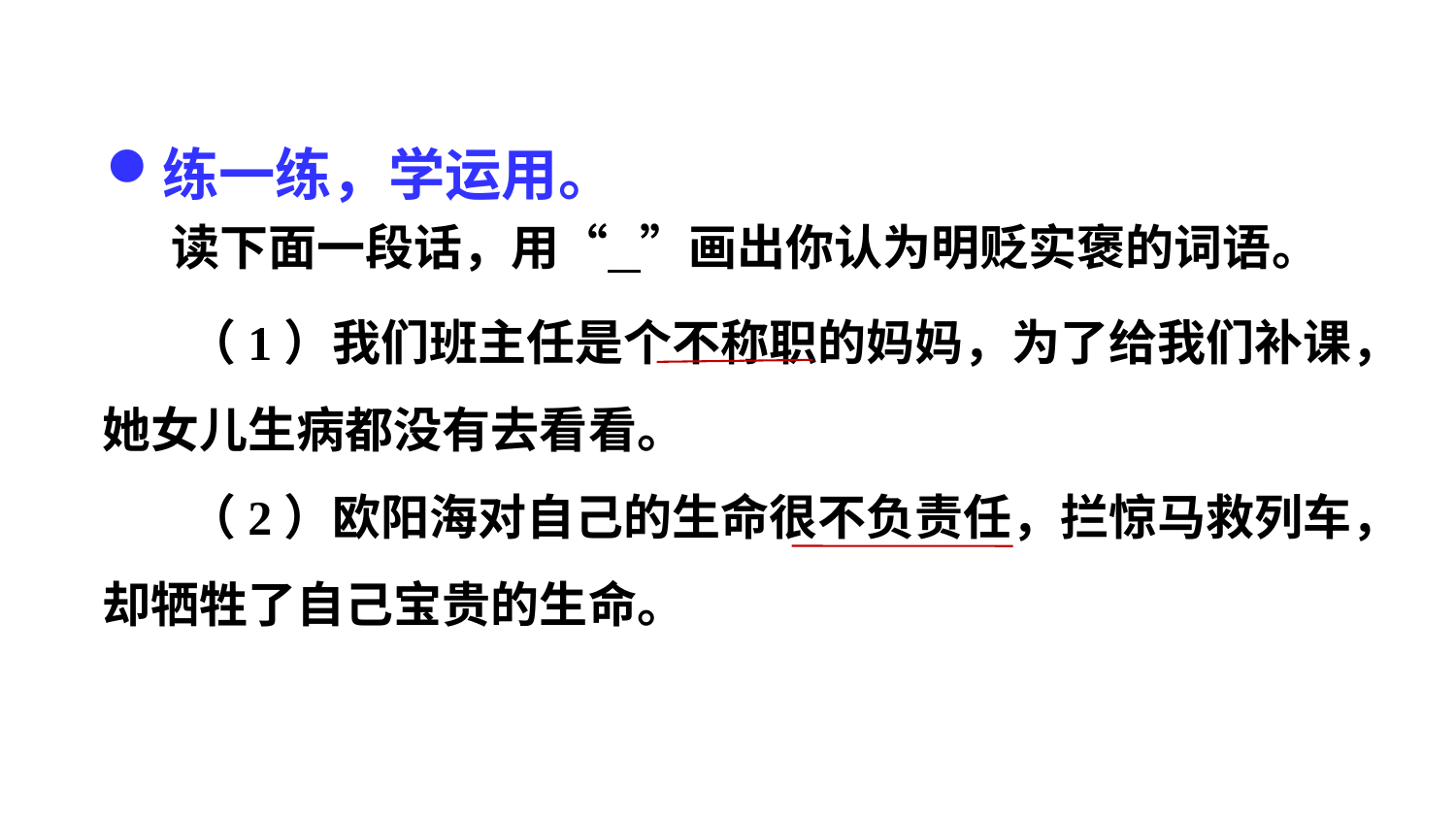

练一练，学运用。
读下面一段话，用“   ”画出你认为明贬实褒的词语。
（1）我们班主任是个不称职的妈妈，为了给我们补课，她女儿生病都没有去看看。
（2）欧阳海对自己的生命很不负责任，拦惊马救列车，却牺牲了自己宝贵的生命。